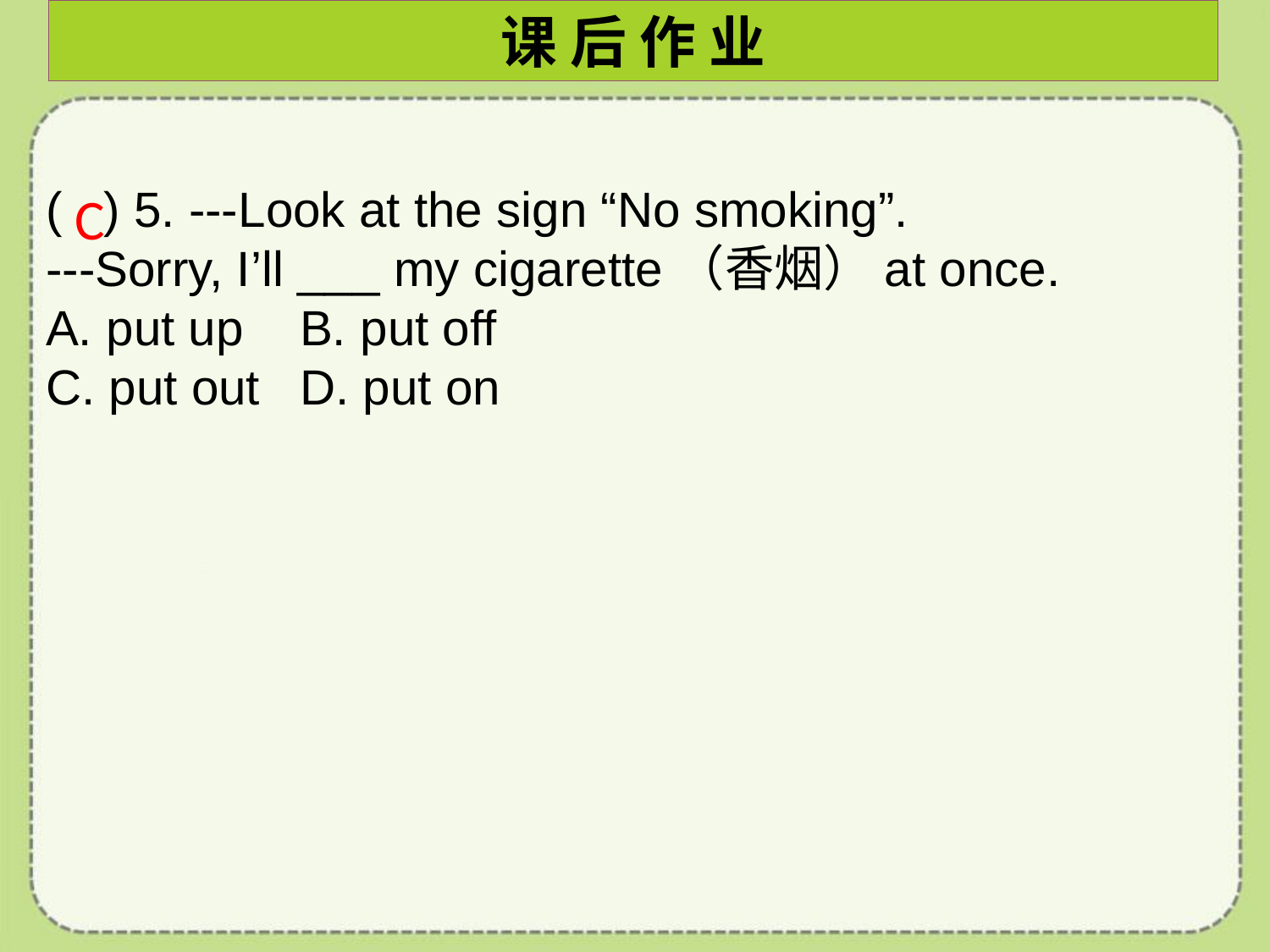

课 后 作 业
(   ) 5. ---Look at the sign “No smoking”.
---Sorry, I’ll ___ my cigarette（香烟）at once.
A. put up	B. put off
C. put out	D. put on
C